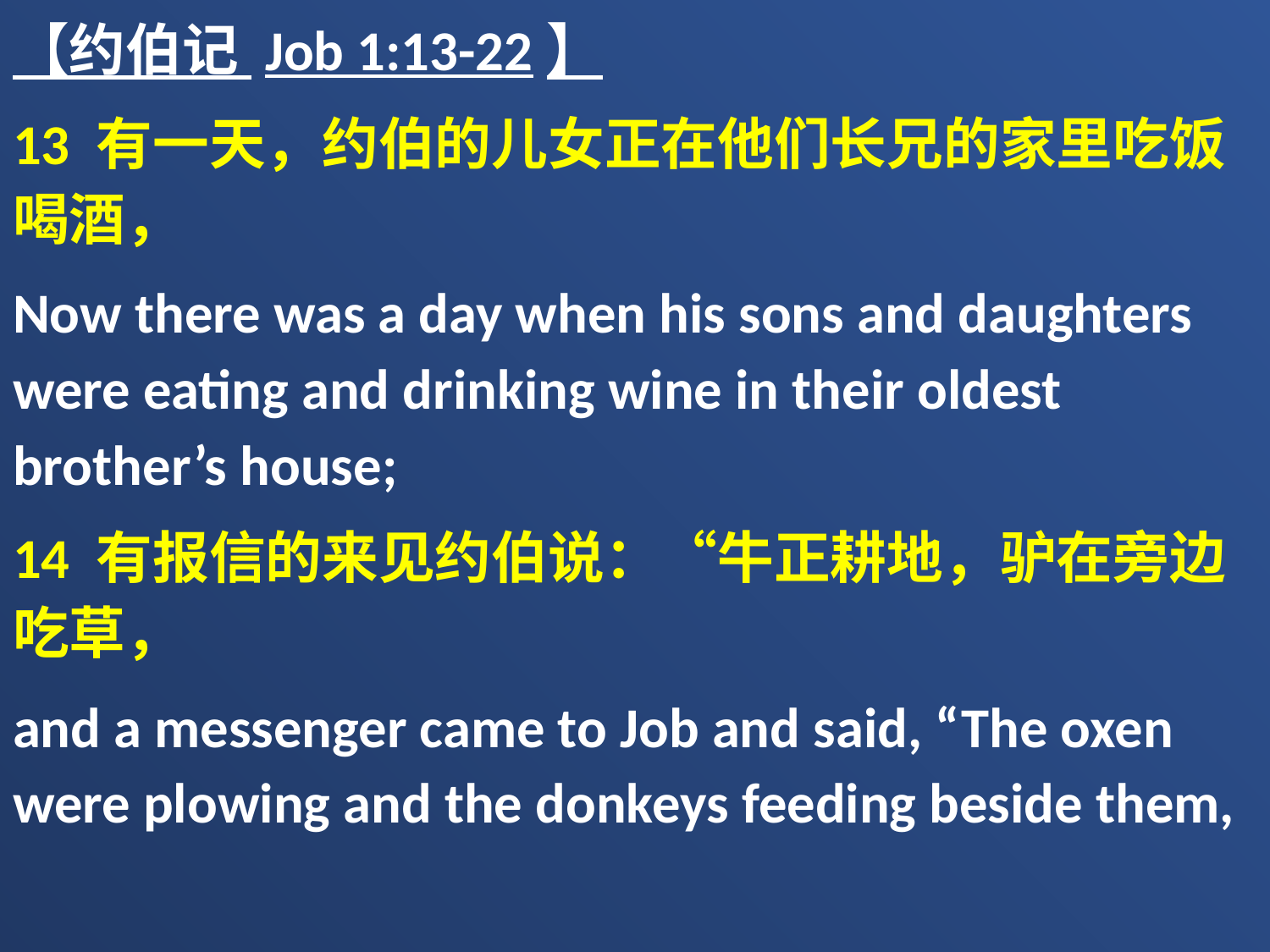

【约伯记 Job 1:13-22】
13 有一天，约伯的儿女正在他们长兄的家里吃饭喝酒，
Now there was a day when his sons and daughters were eating and drinking wine in their oldest brother’s house;
14 有报信的来见约伯说：“牛正耕地，驴在旁边吃草，
and a messenger came to Job and said, “The oxen were plowing and the donkeys feeding beside them,